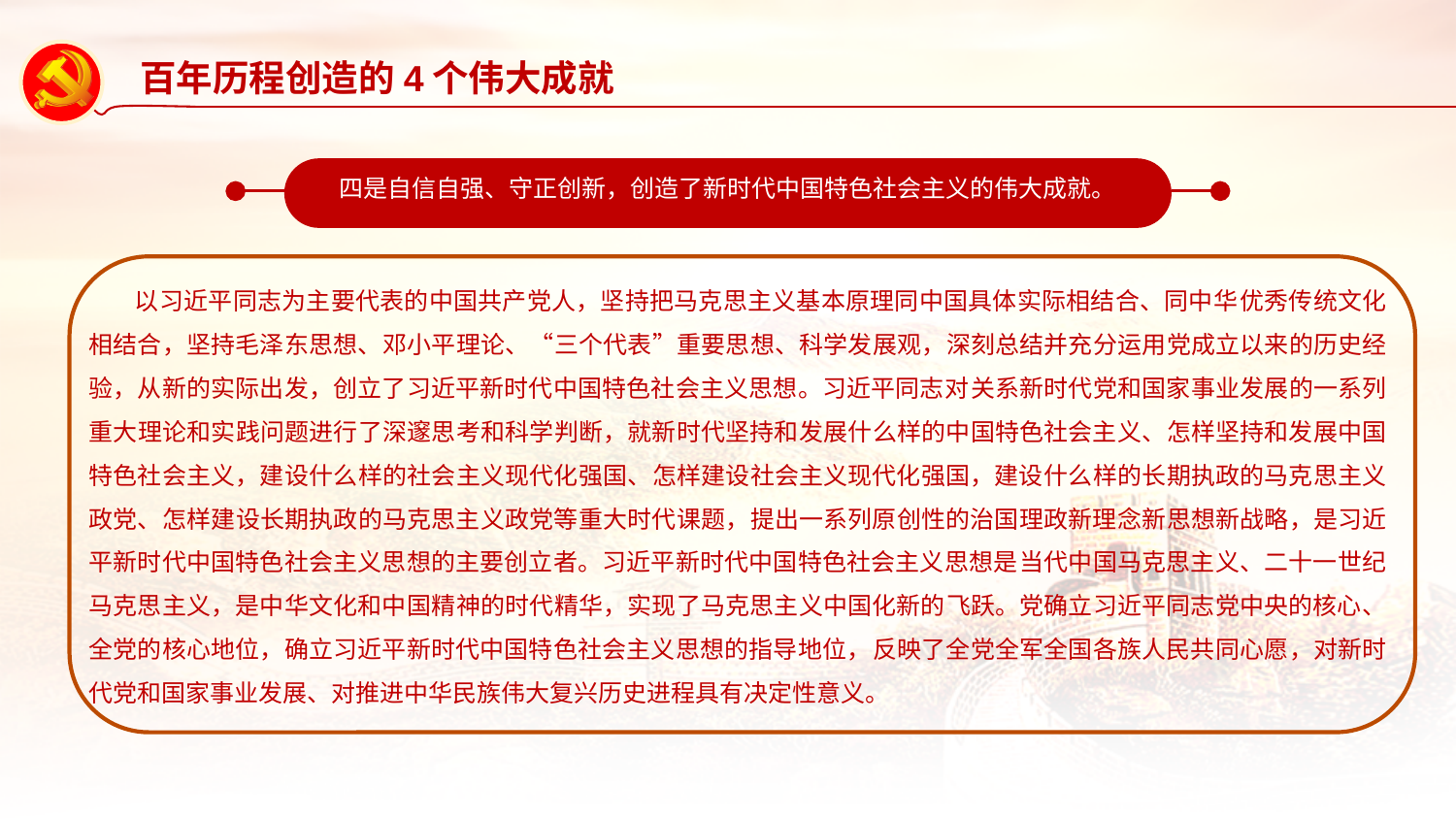

百年历程创造的4个伟大成就

四是自信自强、守正创新，创造了新时代中国特色社会主义的伟大成就。

       以习近平同志为主要代表的中国共产党人，坚持把马克思主义基本原理同中国具体实际相结合、同中华优秀传统文化相结合，坚持毛泽东思想、邓小平理论、“三个代表”重要思想、科学发展观，深刻总结并充分运用党成立以来的历史经验，从新的实际出发，创立了习近平新时代中国特色社会主义思想。习近平同志对关系新时代党和国家事业发展的一系列重大理论和实践问题进行了深邃思考和科学判断，就新时代坚持和发展什么样的中国特色社会主义、怎样坚持和发展中国特色社会主义，建设什么样的社会主义现代化强国、怎样建设社会主义现代化强国，建设什么样的长期执政的马克思主义政党、怎样建设长期执政的马克思主义政党等重大时代课题，提出一系列原创性的治国理政新理念新思想新战略，是习近平新时代中国特色社会主义思想的主要创立者。习近平新时代中国特色社会主义思想是当代中国马克思主义、二十一世纪马克思主义，是中华文化和中国精神的时代精华，实现了马克思主义中国化新的飞跃。党确立习近平同志党中央的核心、全党的核心地位，确立习近平新时代中国特色社会主义思想的指导地位，反映了全党全军全国各族人民共同心愿，对新时代党和国家事业发展、对推进中华民族伟大复兴历史进程具有决定性意义。